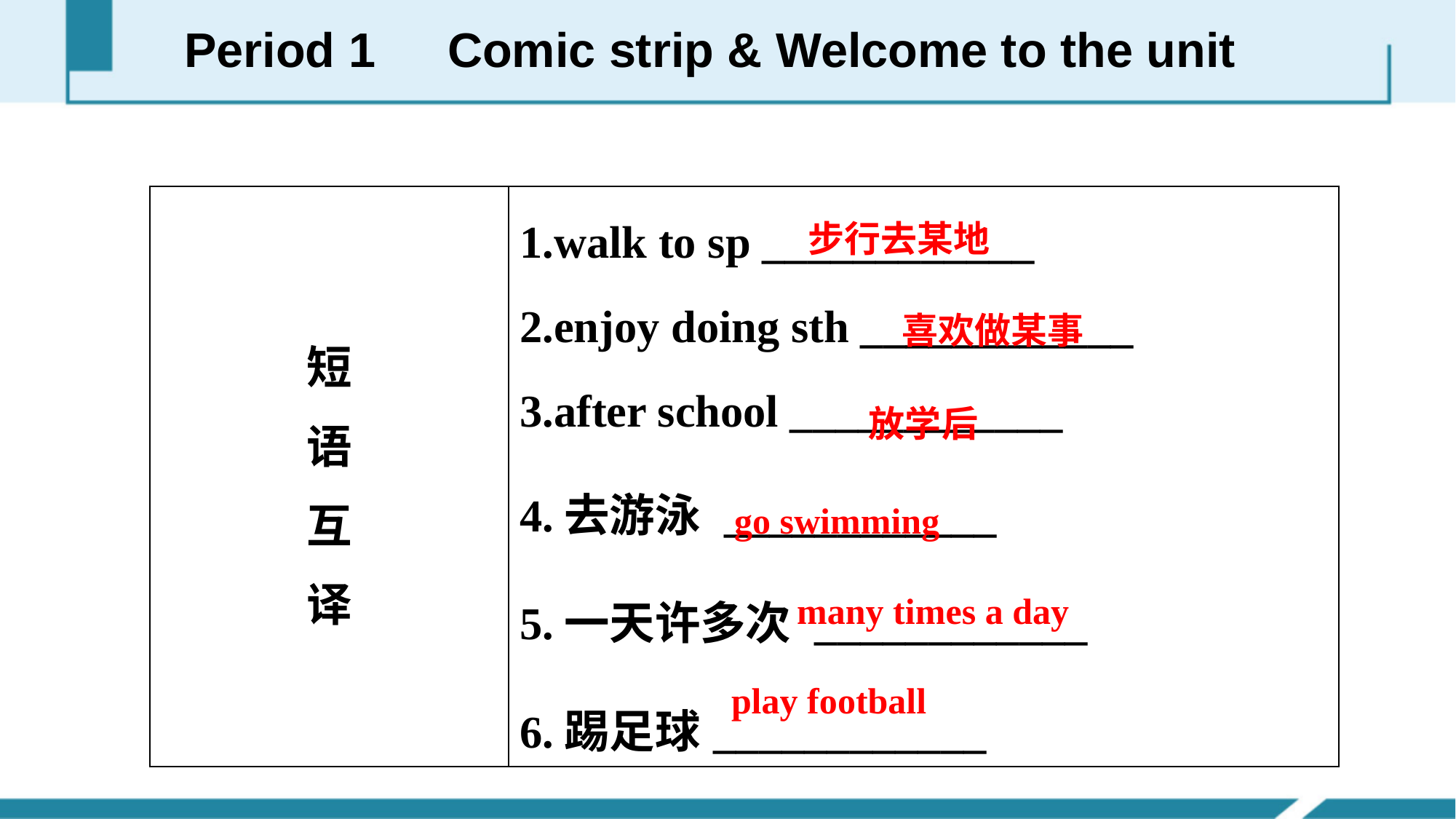

Period 1　Comic strip & Welcome to the unit
| 短 语 互 译 | 1.walk to sp \_\_\_\_\_\_\_\_\_\_\_\_ 2.enjoy doing sth \_\_\_\_\_\_\_\_\_\_\_\_ 3.after school \_\_\_\_\_\_\_\_\_\_\_\_ 4.去游泳 \_\_\_\_\_\_\_\_\_\_\_\_ 5.一天许多次 \_\_\_\_\_\_\_\_\_\_\_\_ 6.踢足球\_\_\_\_\_\_\_\_\_\_\_\_ |
| --- | --- |
步行去某地
喜欢做某事

放学后
go swimming
many times a day
play football